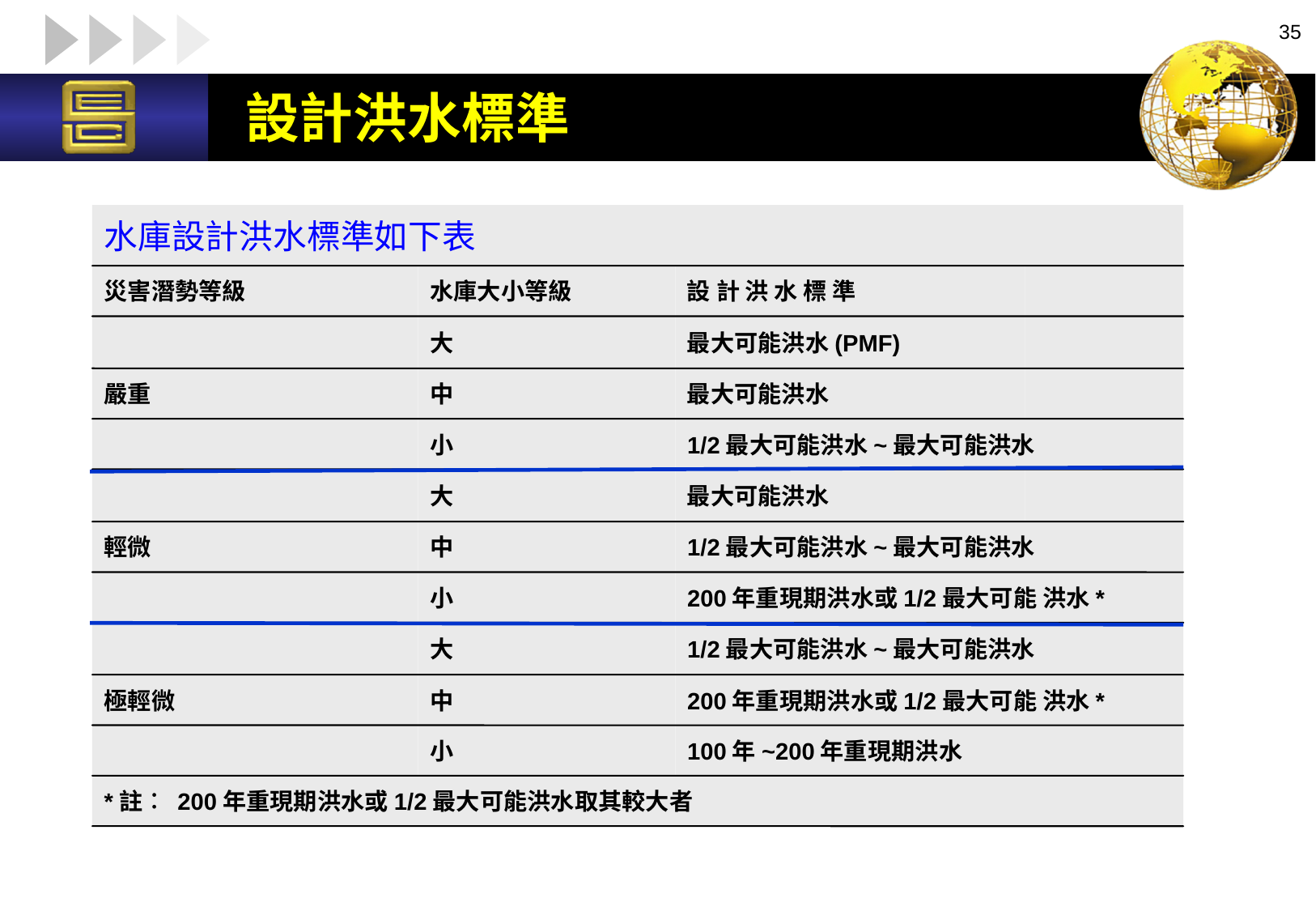

35
# 設計洪水標準
水庫設計洪水標準如下表

災害潛勢等級

水庫大小等級
設 計 洪 水 標 準

大
最大可能洪水(PMF)

嚴重

中
最大可能洪水

小
1/2最大可能洪水~最大可能洪水

大
最大可能洪水

輕微

中
1/2最大可能洪水~最大可能洪水

小
200年重現期洪水或1/2最大可能 洪水*

大
1/2最大可能洪水~最大可能洪水
極輕微

中
200年重現期洪水或1/2最大可能 洪水*

小
100年~200年重現期洪水
*註︰ 200年重現期洪水或1/2最大可能洪水取其較大者